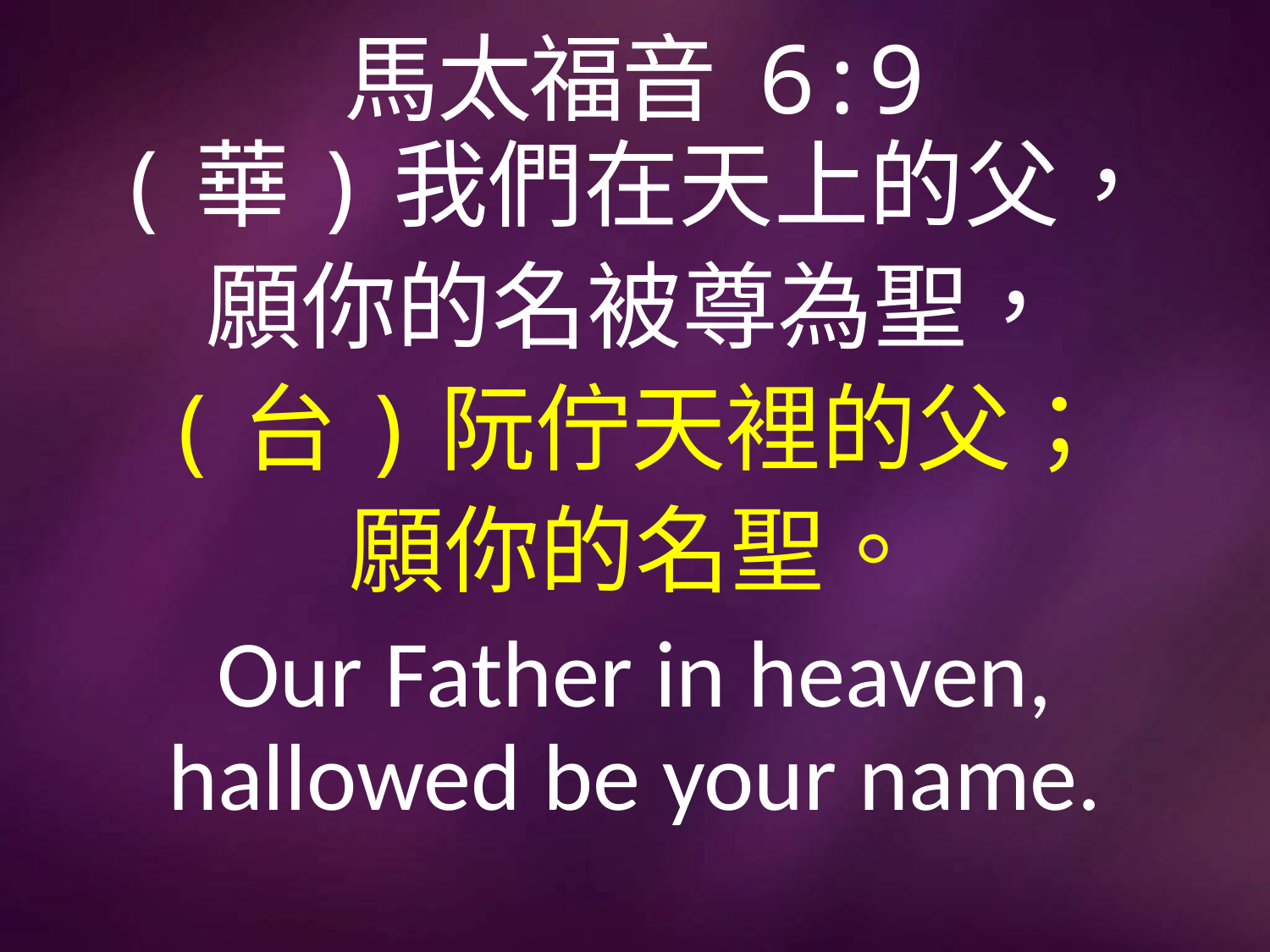

# 馬太福音 6:9
(華)我們在天上的父，
願你的名被尊為聖，
(台)阮佇天裡的父；
願你的名聖。
Our Father in heaven, hallowed be your name.